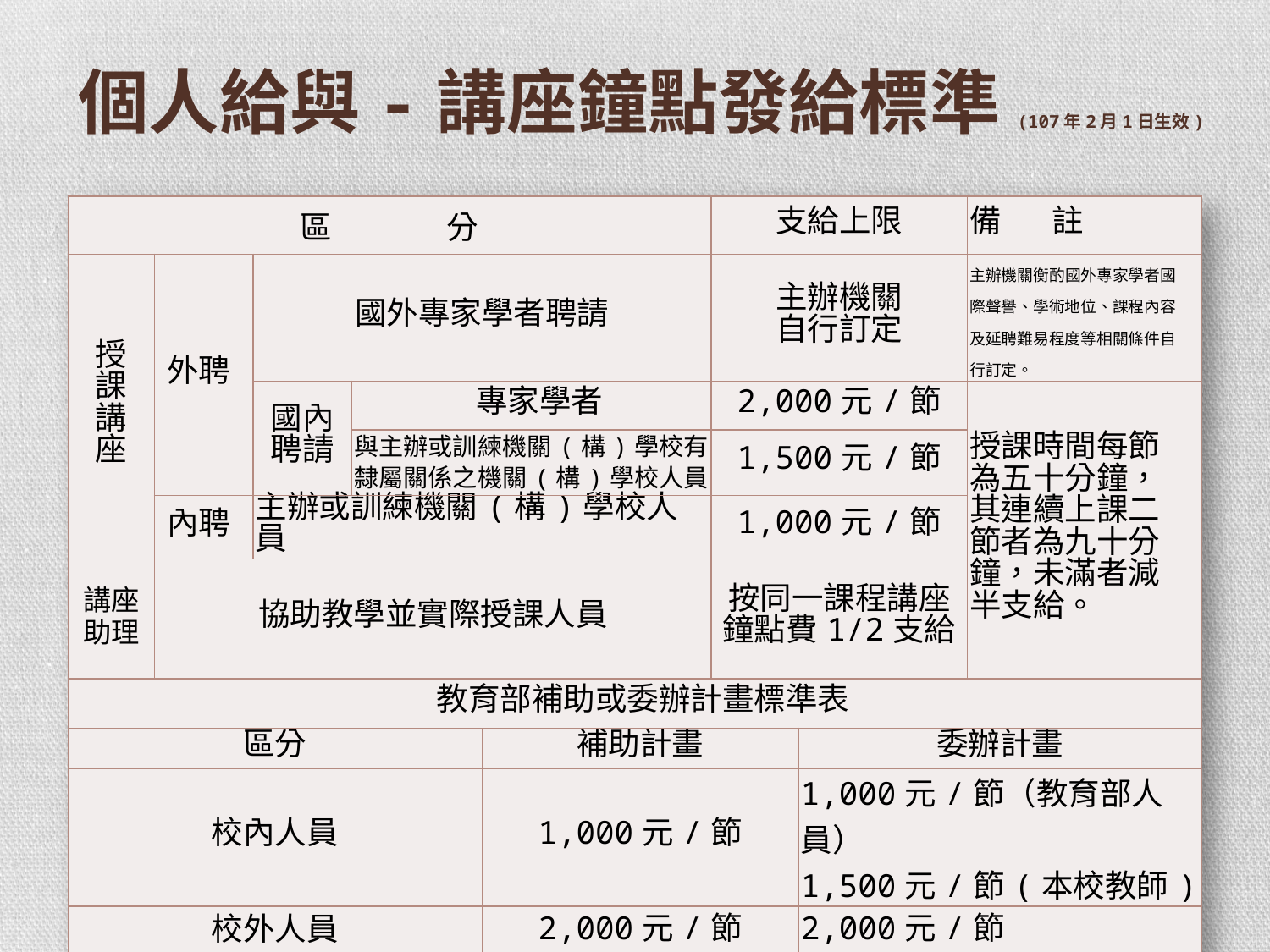

# 個人給與-講座鐘點發給標準(107年2月1日生效)
| 區 分 |  |  |  |  | 支給上限 |  | 備 註 |
| --- | --- | --- | --- | --- | --- | --- | --- |
| 授課講座 | 外聘 | 國外專家學者聘請 |  |  | 主辦機關 自行訂定 |  | 主辦機關衡酌國外專家學者國 際聲譽、學術地位、課程內容 及延聘難易程度等相關條件自 行訂定。 |
|  |  | 國內 聘請 | 專家學者 |  | 2,000元/節 |  | 授課時間每節 為五十分鐘， 其連續上課二 節者為九十分 鐘，未滿者減 半支給。 |
|  |  |  | 與主辦或訓練機關(構)學校有隸屬關係之機關(構)學校人員 |  | 1,500元/節 |  |  |
|  | 內聘 | 主辦或訓練機關(構)學校人員 |  |  | 1,000元/節 |  |  |
| 講座助理 | 協助教學並實際授課人員 |  |  |  | 按同一課程講座鐘點費1/2支給 |  |  |
| 教育部補助或委辦計畫標準表 |  |  |  |  |  |  |  |
| 區分 |  |  |  | 補助計畫 |  | 委辦計畫 |  |
| 校內人員 |  |  |  | 1,000元/節 |  | 1,000元/節（教育部人員） 1,500元/節(本校教師) |  |
| 校外人員 |  |  |  | 2,000元/節 |  | 2,000元/節 |  |
15